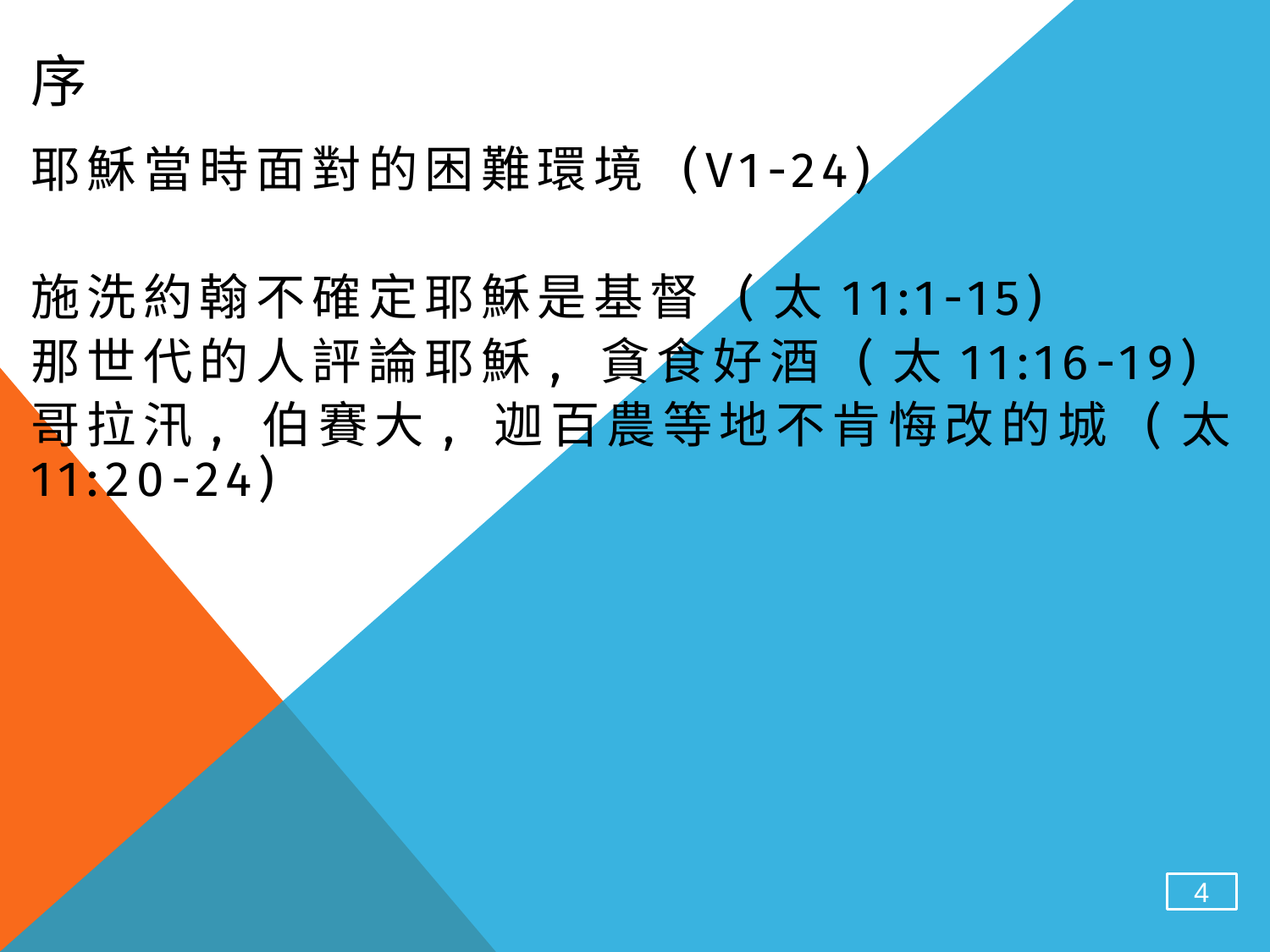

# 序
耶穌當時面對的困難環境 (v1-24)

施洗約翰不確定耶穌是基督 (太11:1-15)
那世代的人評論耶穌, 貪食好酒 (太11:16-19)
哥拉汛, 伯賽大, 迦百農等地不肯悔改的城 (太11:20-24)
4